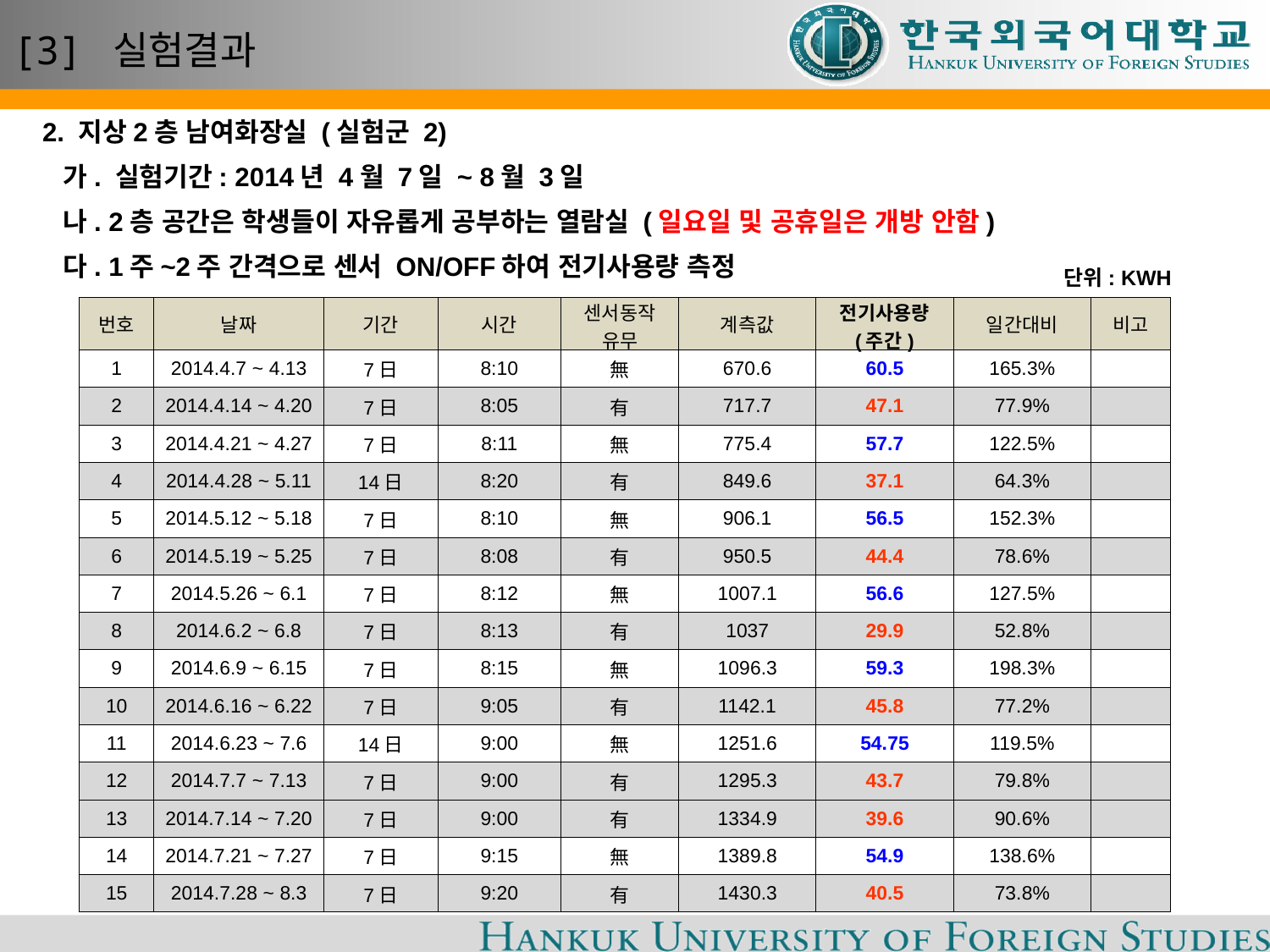

# [3] 실험결과

2. 지상2층 남여화장실 (실험군 2)
  가. 실험기간: 2014년 4월 7일 ~ 8월 3일
  나. 2층 공간은 학생들이 자유롭게 공부하는 열람실 (일요일 및 공휴일은 개방 안함)
  다. 1주~2주 간격으로 센서 ON/OFF하여 전기사용량 측정
단위: KWH
| 번호 | 날짜 | 기간 | 시간 | 센서동작 유무 | 계측값 | 전기사용량 (주간) | 일간대비 | 비고 |
| --- | --- | --- | --- | --- | --- | --- | --- | --- |
| 1 | 2014.4.7 ~ 4.13 | 7日 | 8:10 | 無 | 670.6 | 60.5 | 165.3% |  |
| 2 | 2014.4.14 ~ 4.20 | 7日 | 8:05 | 有 | 717.7 | 47.1 | 77.9% |  |
| 3 | 2014.4.21 ~ 4.27 | 7日 | 8:11 | 無 | 775.4 | 57.7 | 122.5% |  |
| 4 | 2014.4.28 ~ 5.11 | 14日 | 8:20 | 有 | 849.6 | 37.1 | 64.3% |  |
| 5 | 2014.5.12 ~ 5.18 | 7日 | 8:10 | 無 | 906.1 | 56.5 | 152.3% |  |
| 6 | 2014.5.19 ~ 5.25 | 7日 | 8:08 | 有 | 950.5 | 44.4 | 78.6% |  |
| 7 | 2014.5.26 ~ 6.1 | 7日 | 8:12 | 無 | 1007.1 | 56.6 | 127.5% |  |
| 8 | 2014.6.2 ~ 6.8 | 7日 | 8:13 | 有 | 1037 | 29.9 | 52.8% |  |
| 9 | 2014.6.9 ~ 6.15 | 7日 | 8:15 | 無 | 1096.3 | 59.3 | 198.3% |  |
| 10 | 2014.6.16 ~ 6.22 | 7日 | 9:05 | 有 | 1142.1 | 45.8 | 77.2% |  |
| 11 | 2014.6.23 ~ 7.6 | 14日 | 9:00 | 無 | 1251.6 | 54.75 | 119.5% |  |
| 12 | 2014.7.7 ~ 7.13 | 7日 | 9:00 | 有 | 1295.3 | 43.7 | 79.8% |  |
| 13 | 2014.7.14 ~ 7.20 | 7日 | 9:00 | 有 | 1334.9 | 39.6 | 90.6% |  |
| 14 | 2014.7.21 ~ 7.27 | 7日 | 9:15 | 無 | 1389.8 | 54.9 | 138.6% |  |
| 15 | 2014.7.28 ~ 8.3 | 7日 | 9:20 | 有 | 1430.3 | 40.5 | 73.8% |  |